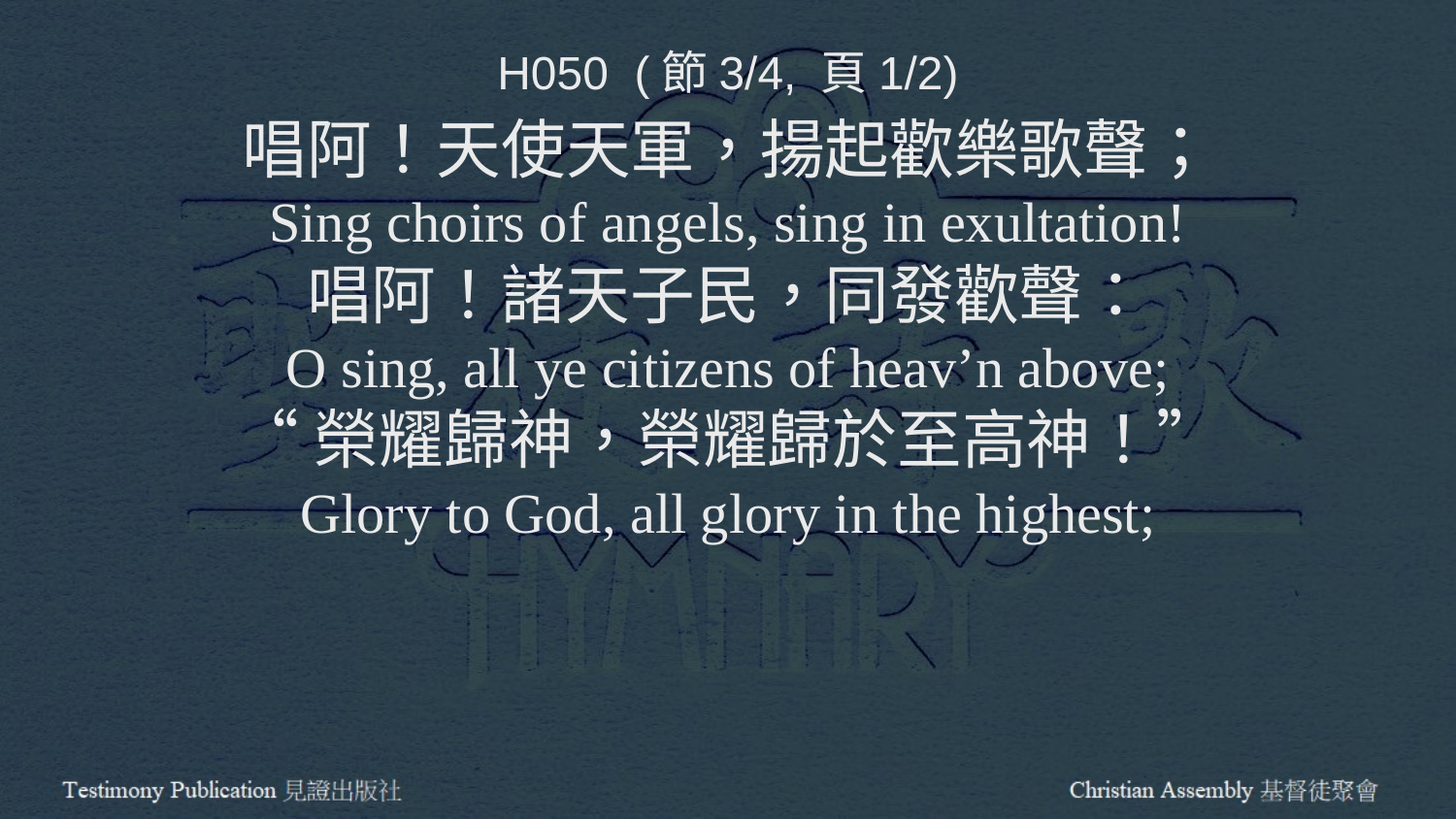

H050  (節3/4, 頁1/2)
唱阿！天使天軍，揚起歡樂歌聲；
Sing choirs of angels, sing in exultation!
唱阿！諸天子民，同發歡聲：
O sing, all ye citizens of heav’n above;
“榮耀歸神，榮耀歸於至高神！”
Glory to God, all glory in the highest;